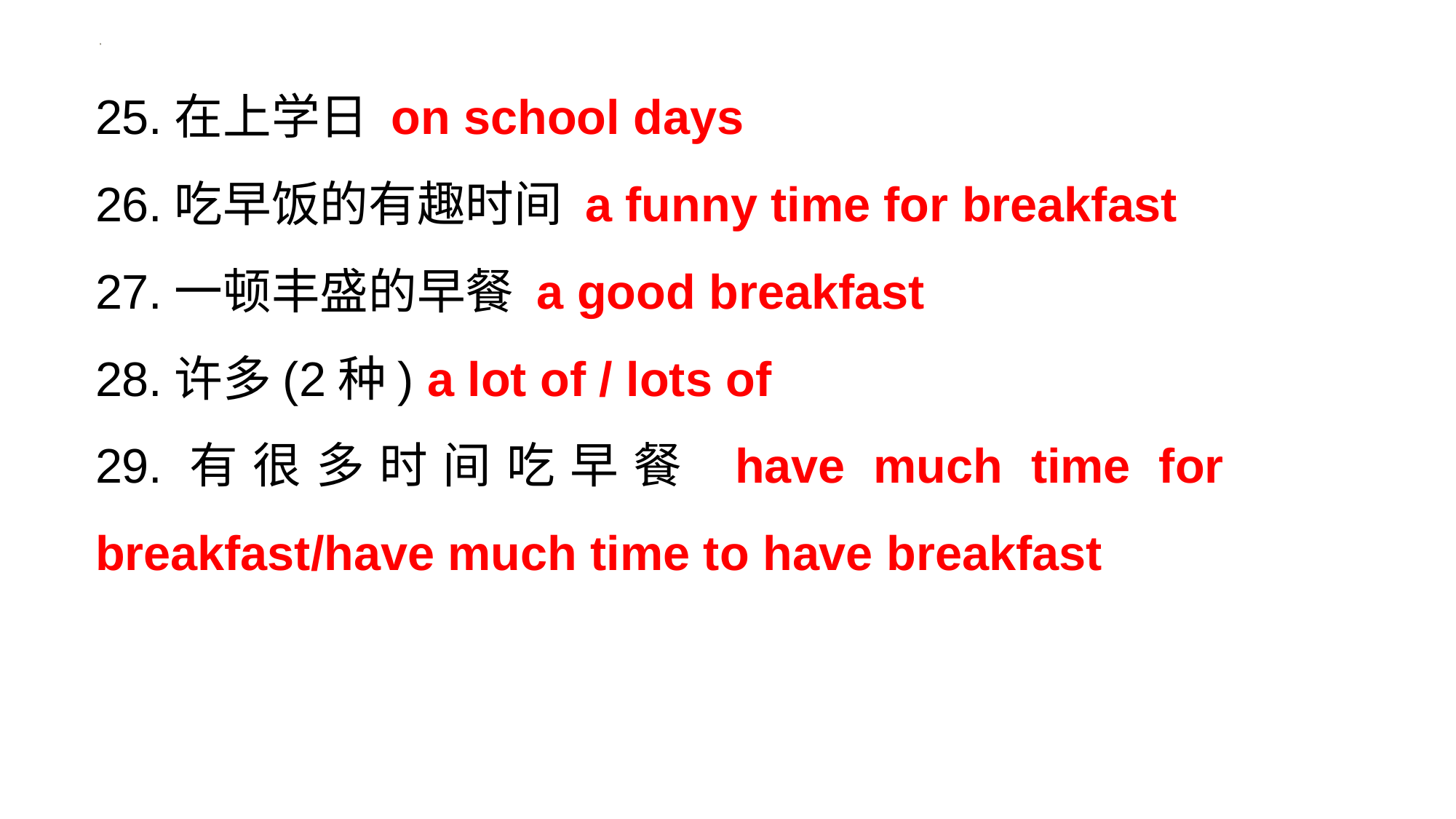

25.在上学日 on school days
26.吃早饭的有趣时间 a funny time for breakfast
27.一顿丰盛的早餐 a good breakfast
28.许多(2种) a lot of / lots of
29.有很多时间吃早餐 have much time for breakfast/have much time to have breakfast